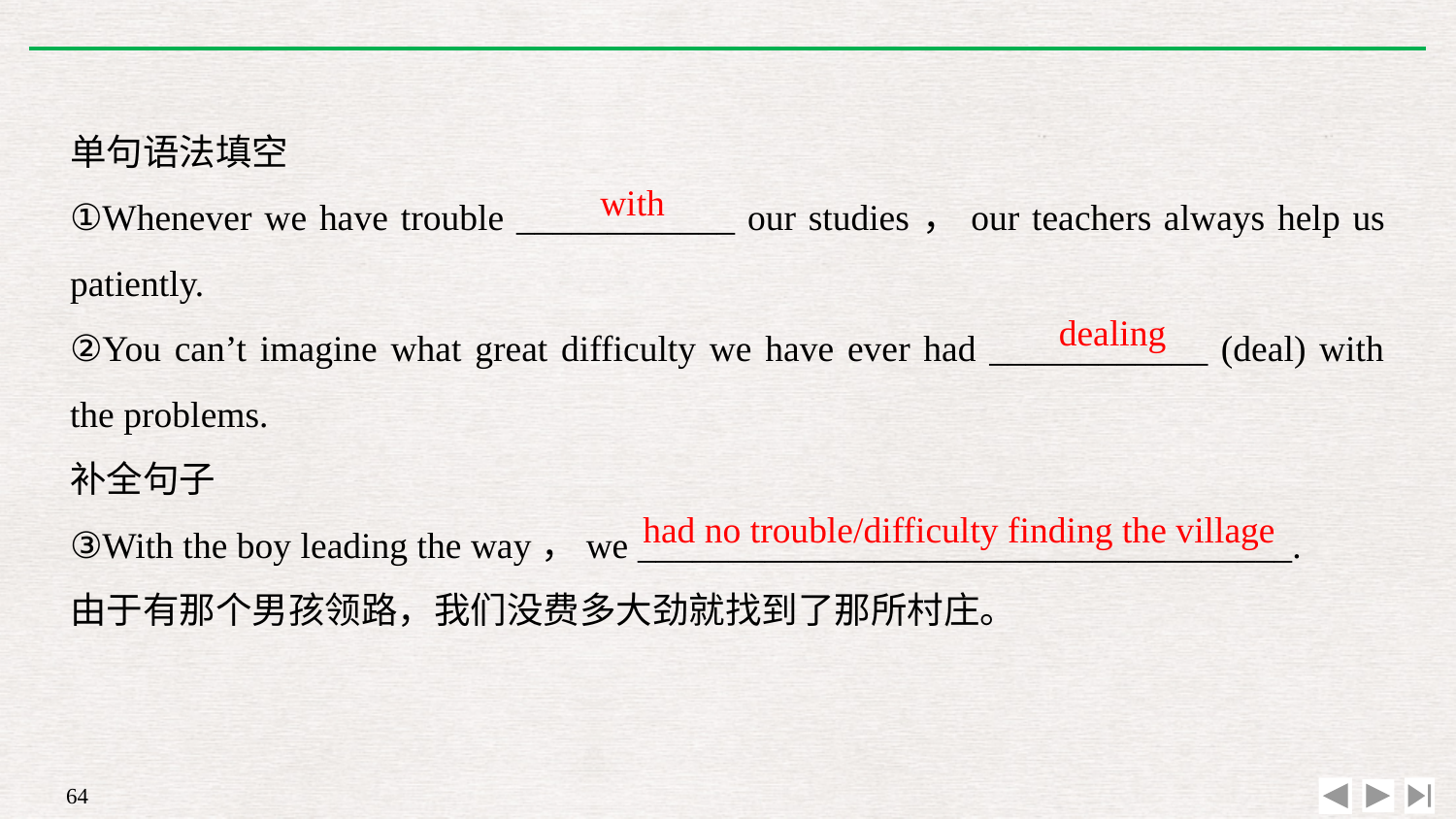

单句语法填空
①Whenever we have trouble ____________ our studies，our teachers always help us patiently.
②You can’t imagine what great difficulty we have ever had ____________ (deal) with the problems.
补全句子
③With the boy leading the way，we ____________________________________.
由于有那个男孩领路，我们没费多大劲就找到了那所村庄。
with
dealing
had no trouble/difficulty finding the village